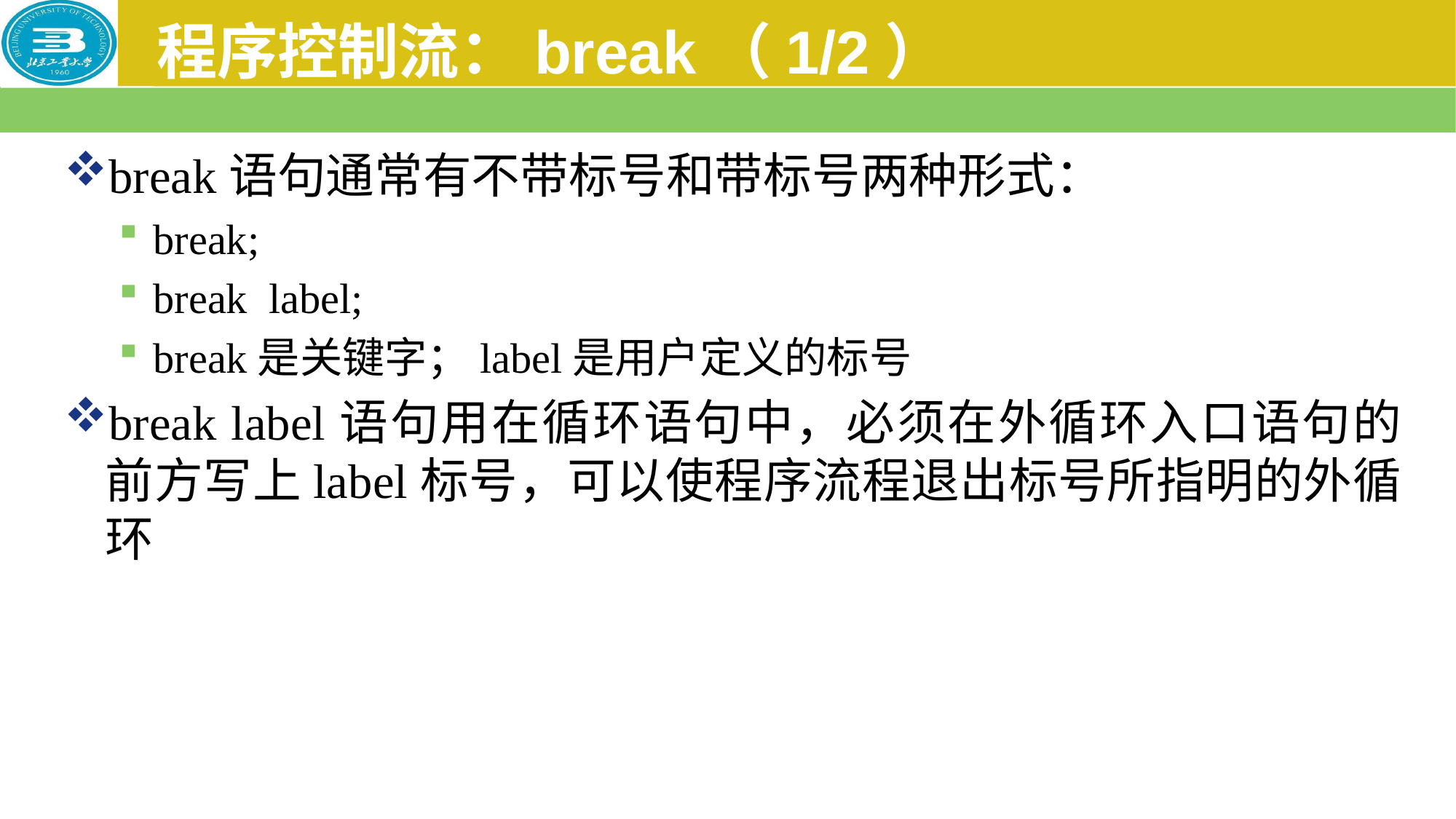

# 程序控制流：break（1/2）
break语句通常有不带标号和带标号两种形式：
break;
break  label;
break是关键字；label是用户定义的标号
break label语句用在循环语句中，必须在外循环入口语句的前方写上label标号，可以使程序流程退出标号所指明的外循环